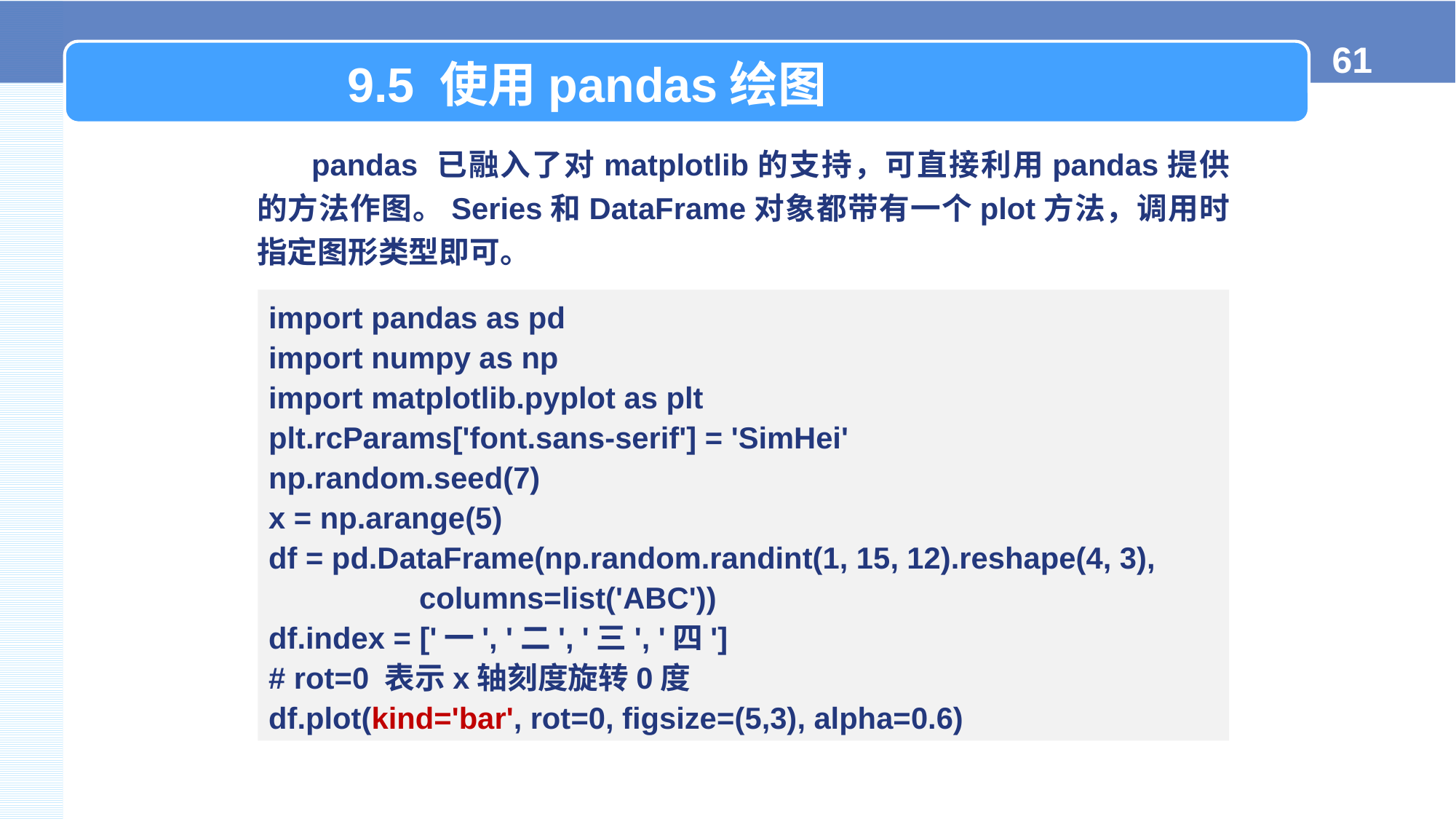

9.5 使用pandas绘图
pandas 已融入了对matplotlib的支持，可直接利用pandas提供的方法作图。Series和DataFrame对象都带有一个plot方法，调用时指定图形类型即可。
import pandas as pd
import numpy as np
import matplotlib.pyplot as plt
plt.rcParams['font.sans-serif'] = 'SimHei'
np.random.seed(7)
x = np.arange(5)
df = pd.DataFrame(np.random.randint(1, 15, 12).reshape(4, 3),                          columns=list('ABC'))
df.index = ['一', '二', '三', '四']
# rot=0 表示x轴刻度旋转0度
df.plot(kind='bar', rot=0, figsize=(5,3), alpha=0.6)